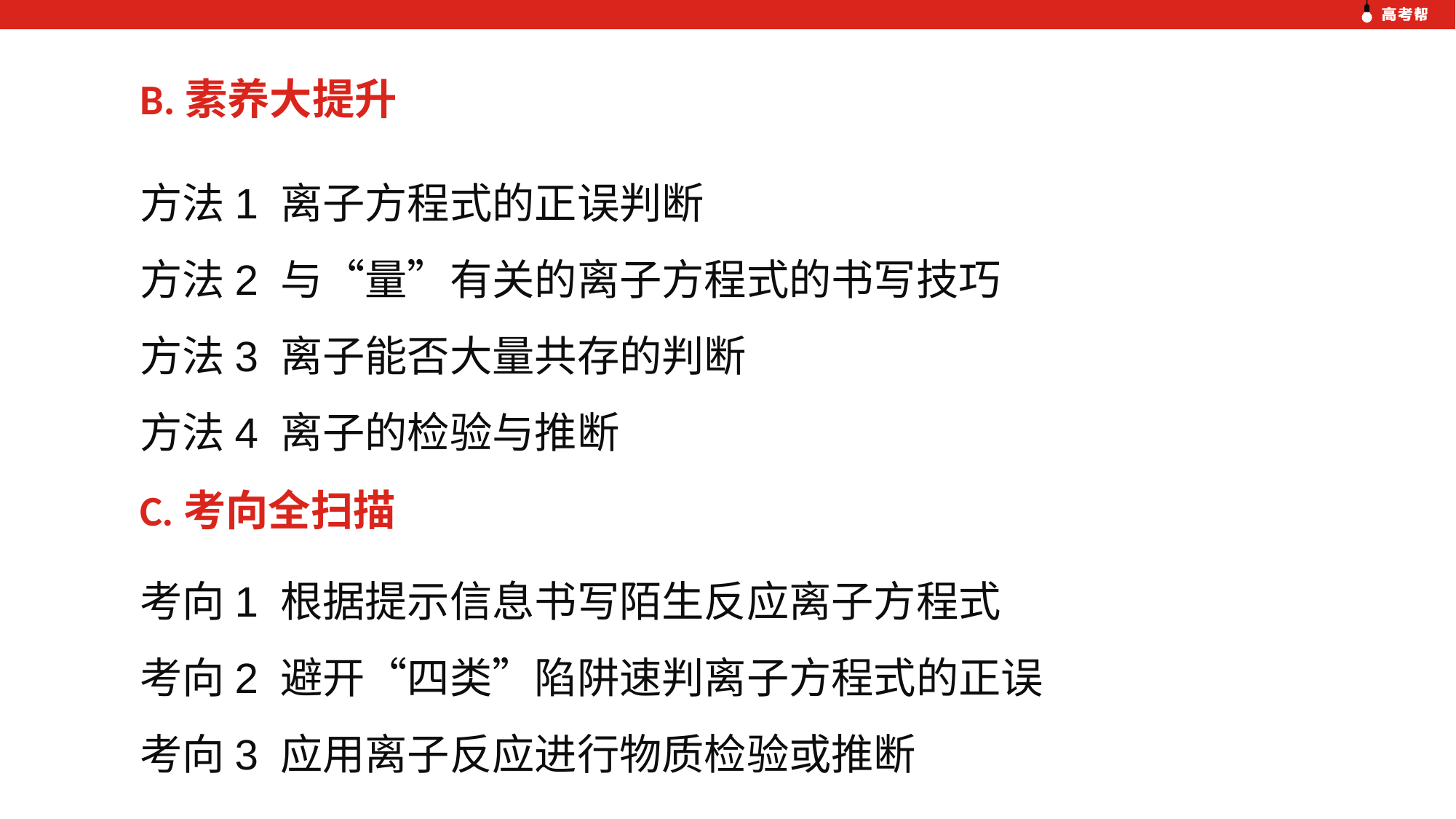

B.素养大提升
方法1 离子方程式的正误判断
方法2 与“量”有关的离子方程式的书写技巧
方法3 离子能否大量共存的判断
方法4 离子的检验与推断
C.考向全扫描
考向1 根据提示信息书写陌生反应离子方程式
考向2 避开“四类”陷阱速判离子方程式的正误
考向3 应用离子反应进行物质检验或推断